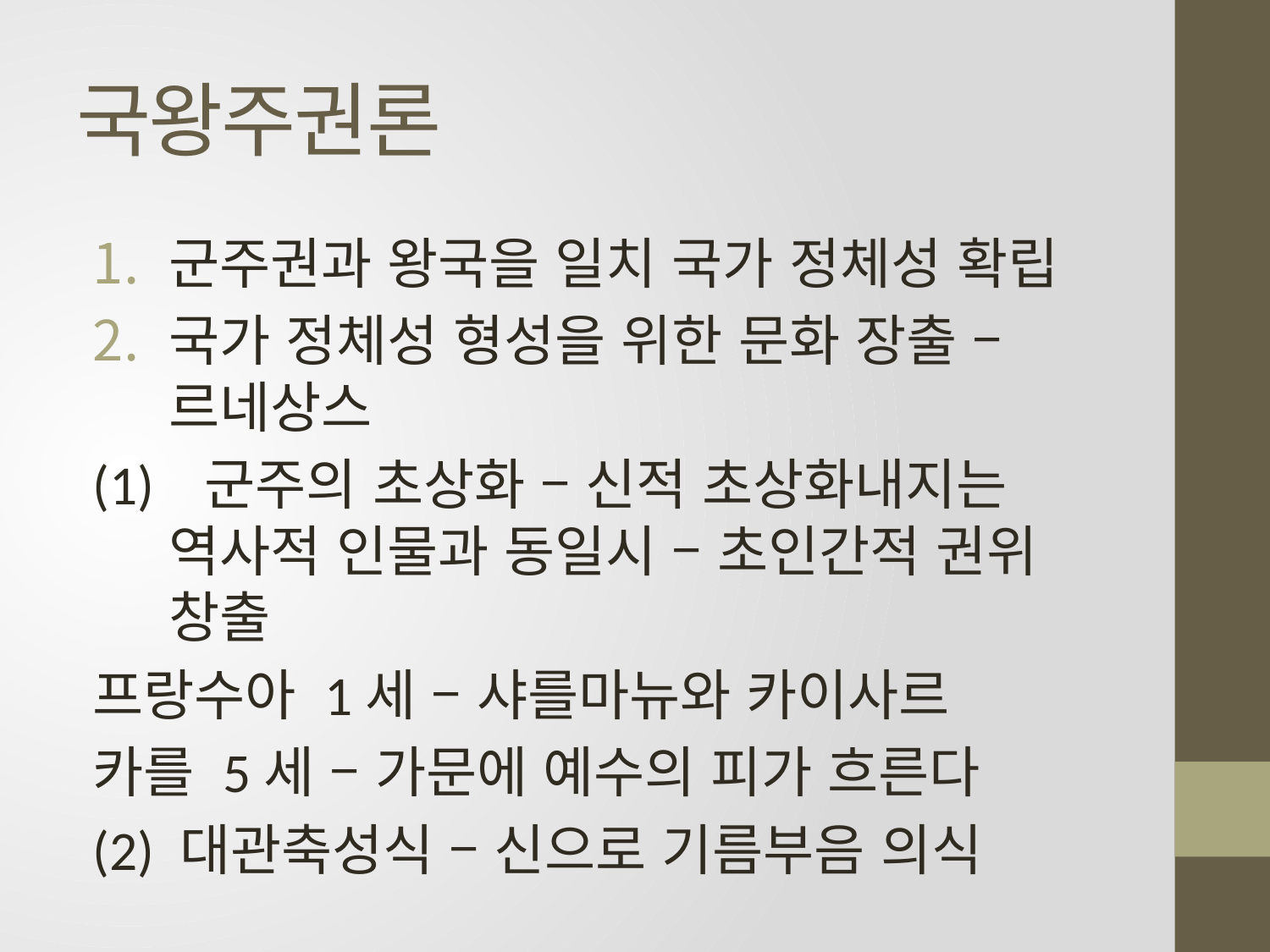

# 국왕주권론
군주권과 왕국을 일치 국가 정체성 확립
국가 정체성 형성을 위한 문화 장출 – 르네상스
(1)   군주의 초상화 – 신적 초상화내지는 역사적 인물과 동일시 – 초인간적 권위 창출
프랑수아 1세 – 샤를마뉴와 카이사르
카를 5세 – 가문에 예수의 피가 흐른다
(2) 대관축성식 – 신으로 기름부음 의식